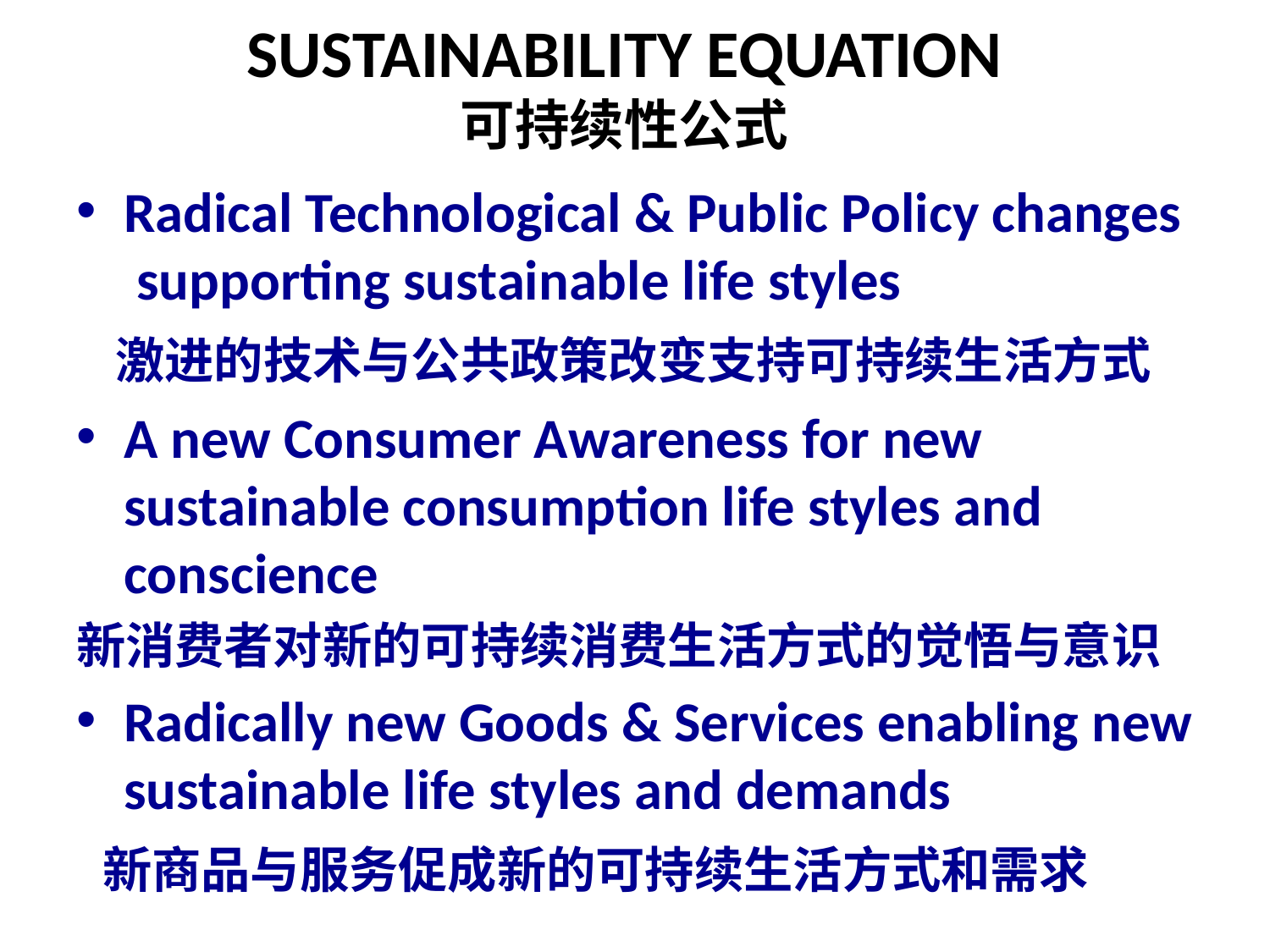

# SUSTAINABILITY EQUATION 可持续性公式
Radical Technological & Public Policy changes  supporting sustainable life styles
  激进的技术与公共政策改变支持可持续生活方式
A new Consumer Awareness for new sustainable consumption life styles and conscience
新消费者对新的可持续消费生活方式的觉悟与意识
Radically new Goods & Services enabling new sustainable life styles and demands
 新商品与服务促成新的可持续生活方式和需求